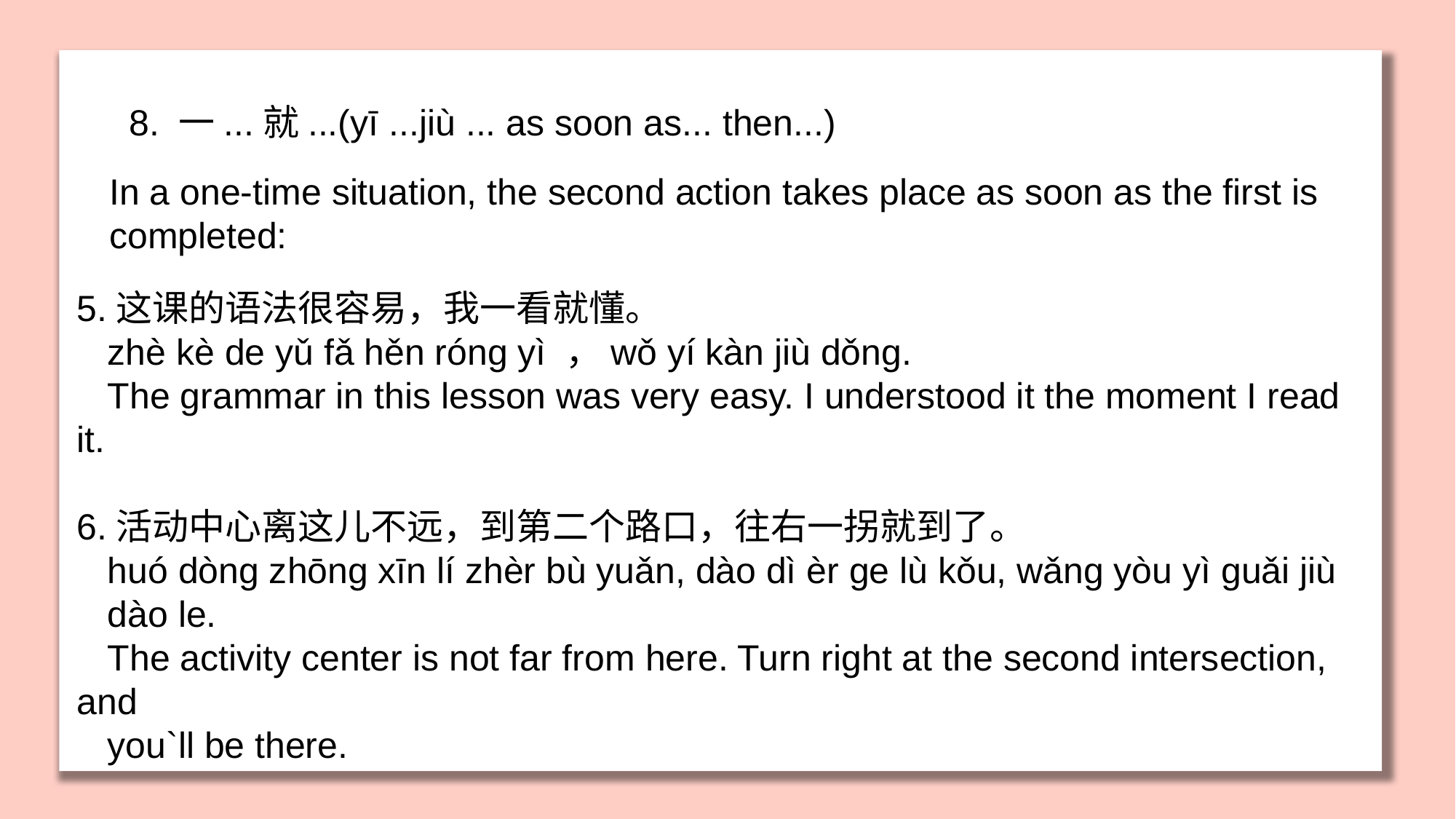

8. 一...就...(yī ...jiù ... as soon as... then...)
In a one-time situation, the second action takes place as soon as the first is completed:
5.这课的语法很容易，我一看就懂。
   zhè kè de yǔ fǎ hěn róng yì ，wǒ yí kàn jiù dǒng.
   The grammar in this lesson was very easy. I understood it the moment I read it.

6.活动中心离这儿不远，到第二个路口，往右一拐就到了。
   huó dòng zhōng xīn lí zhèr bù yuǎn, dào dì èr ge lù kǒu, wǎng yòu yì guǎi jiù
   dào le.
   The activity center is not far from here. Turn right at the second intersection, and
   you`ll be there.